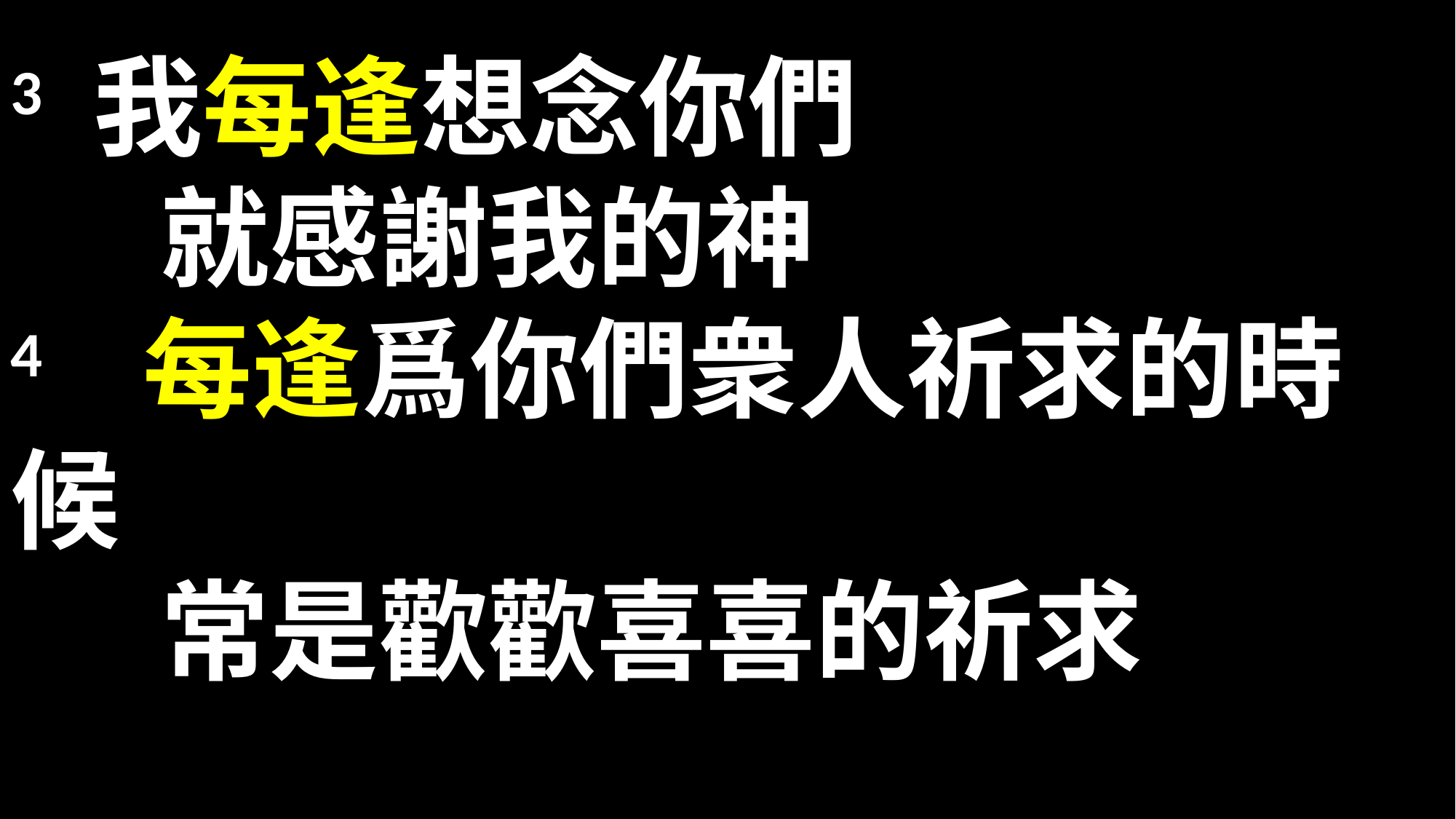

3 我每逢想念你們
     就感謝我的神
4   每逢爲你們衆人祈求的時候
     常是歡歡喜喜的祈求